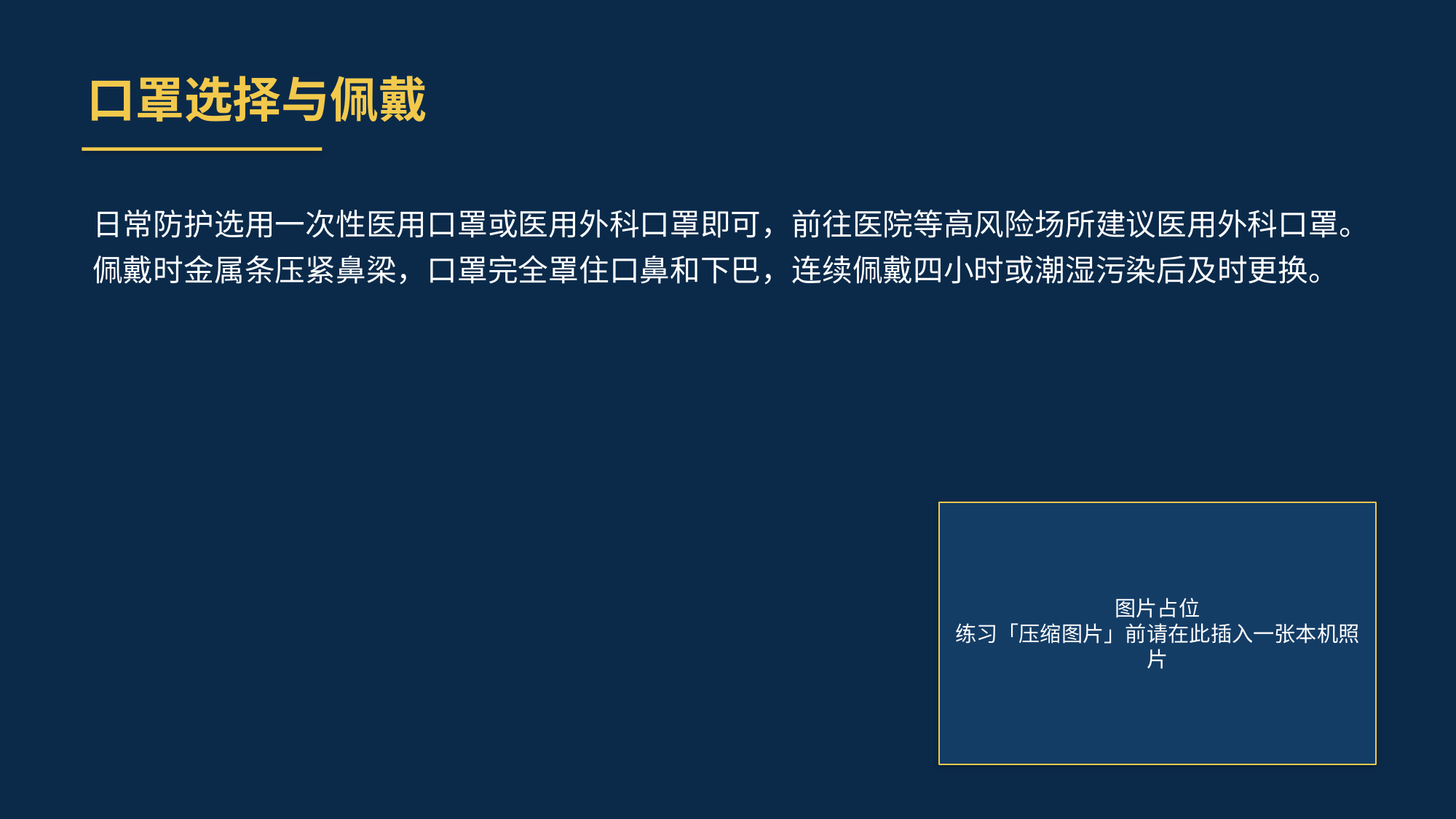

口罩选择与佩戴

日常防护选用一次性医用口罩或医用外科口罩即可，前往医院等高风险场所建议医用外科口罩。
佩戴时金属条压紧鼻梁，口罩完全罩住口鼻和下巴，连续佩戴四小时或潮湿污染后及时更换。
图片占位
练习「压缩图片」前请在此插入一张本机照片